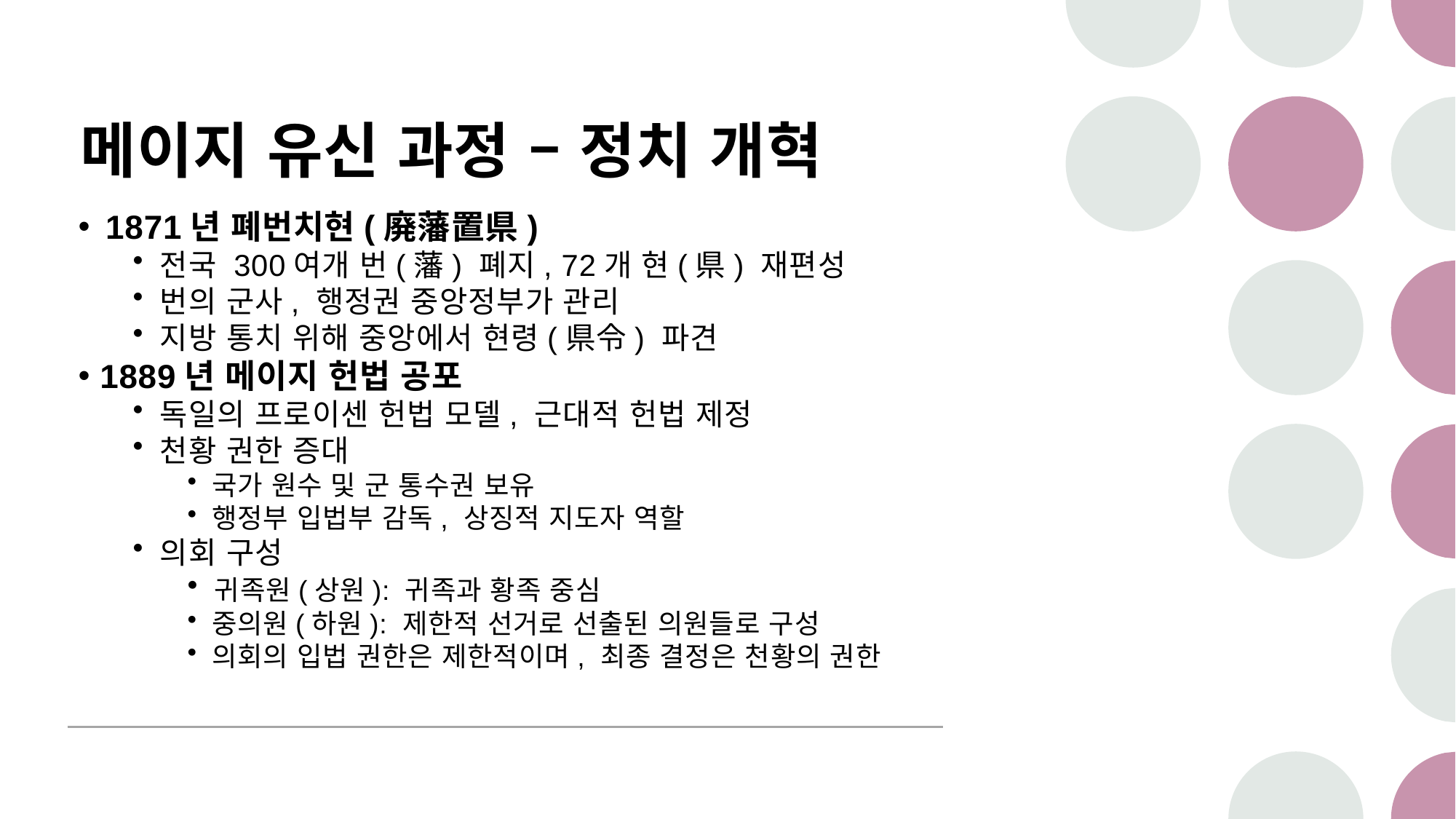

# 메이지 유신 과정 – 정치 개혁
1871년 폐번치현(廃藩置県)
 전국 300여개 번(藩) 폐지, 72개 현(県) 재편성
 번의 군사, 행정권 중앙정부가 관리
 지방 통치 위해 중앙에서 현령(県令) 파견
 1889년 메이지 헌법 공포
 독일의 프로이센 헌법 모델, 근대적 헌법 제정
 천황 권한 증대
 국가 원수 및 군 통수권 보유
 행정부 입법부 감독, 상징적 지도자 역할
 의회 구성
 귀족원(상원): 귀족과 황족 중심
 중의원(하원): 제한적 선거로 선출된 의원들로 구성
 의회의 입법 권한은 제한적이며, 최종 결정은 천황의 권한